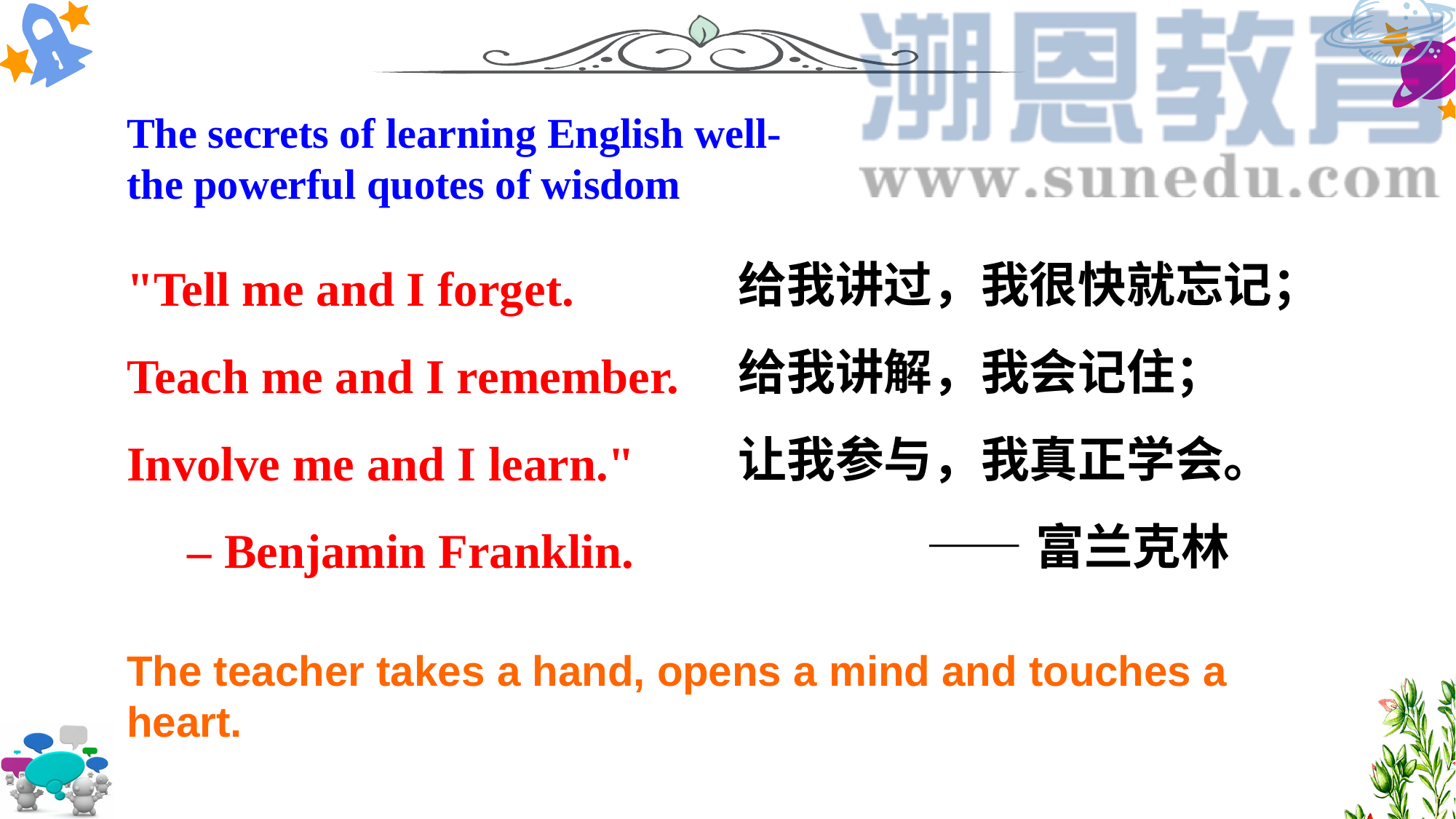

The secrets of learning English well-
the powerful quotes of wisdom
给我讲过，我很快就忘记；
给我讲解，我会记住；
让我参与，我真正学会。
                 ——富兰克林
"Tell me and I forget.
Teach me and I remember. Involve me and I learn."
     – Benjamin Franklin.
The teacher takes a hand, opens a mind and touches a heart.